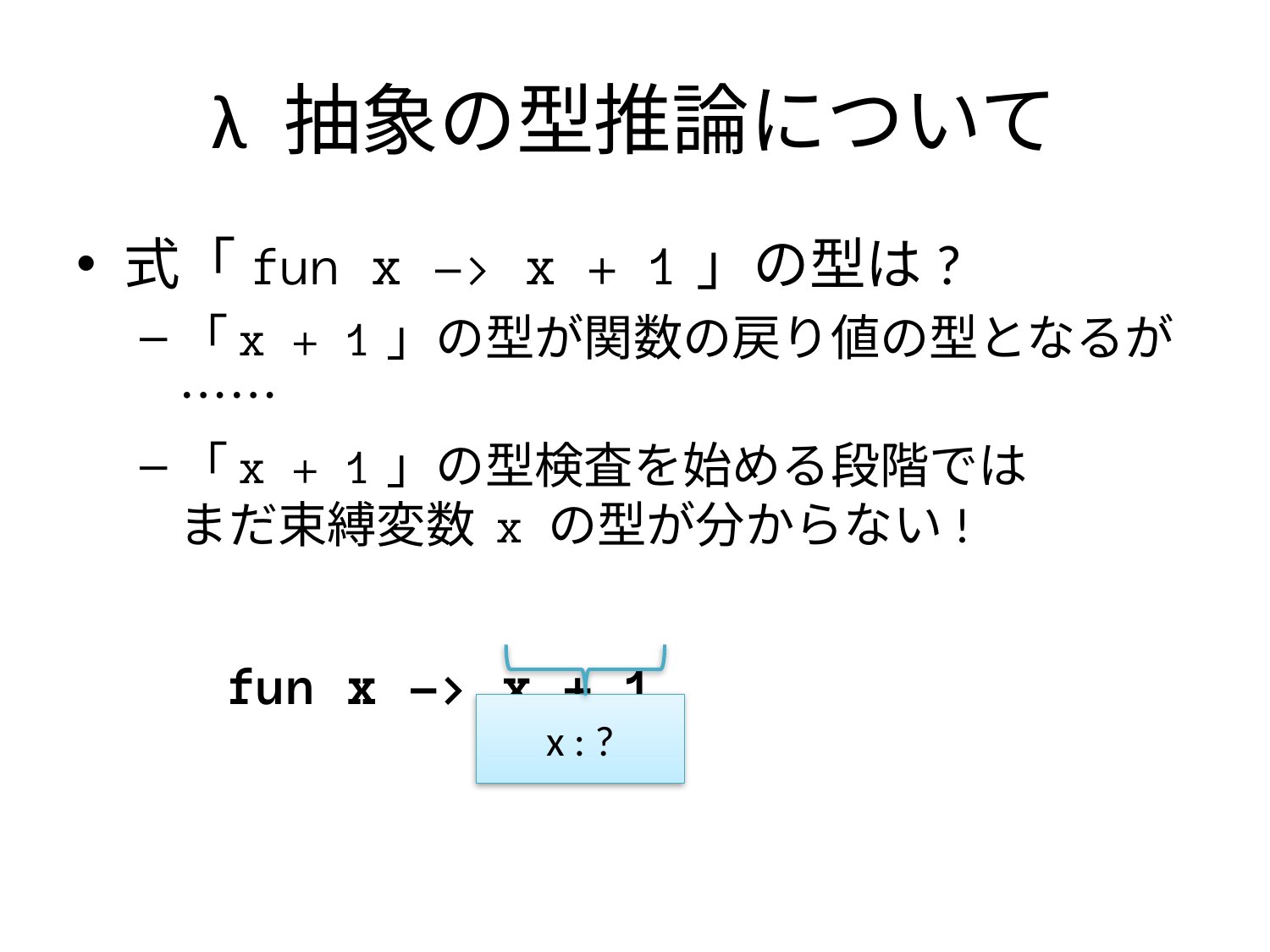

# λ 抽象の型推論について
式「fun x -> x + 1」の型は?
「x + 1」の型が関数の戻り値の型となるが……
「x + 1」の型検査を始める段階では
まだ束縛変数 x の型が分からない!

fun x -> x + 1

x : ?